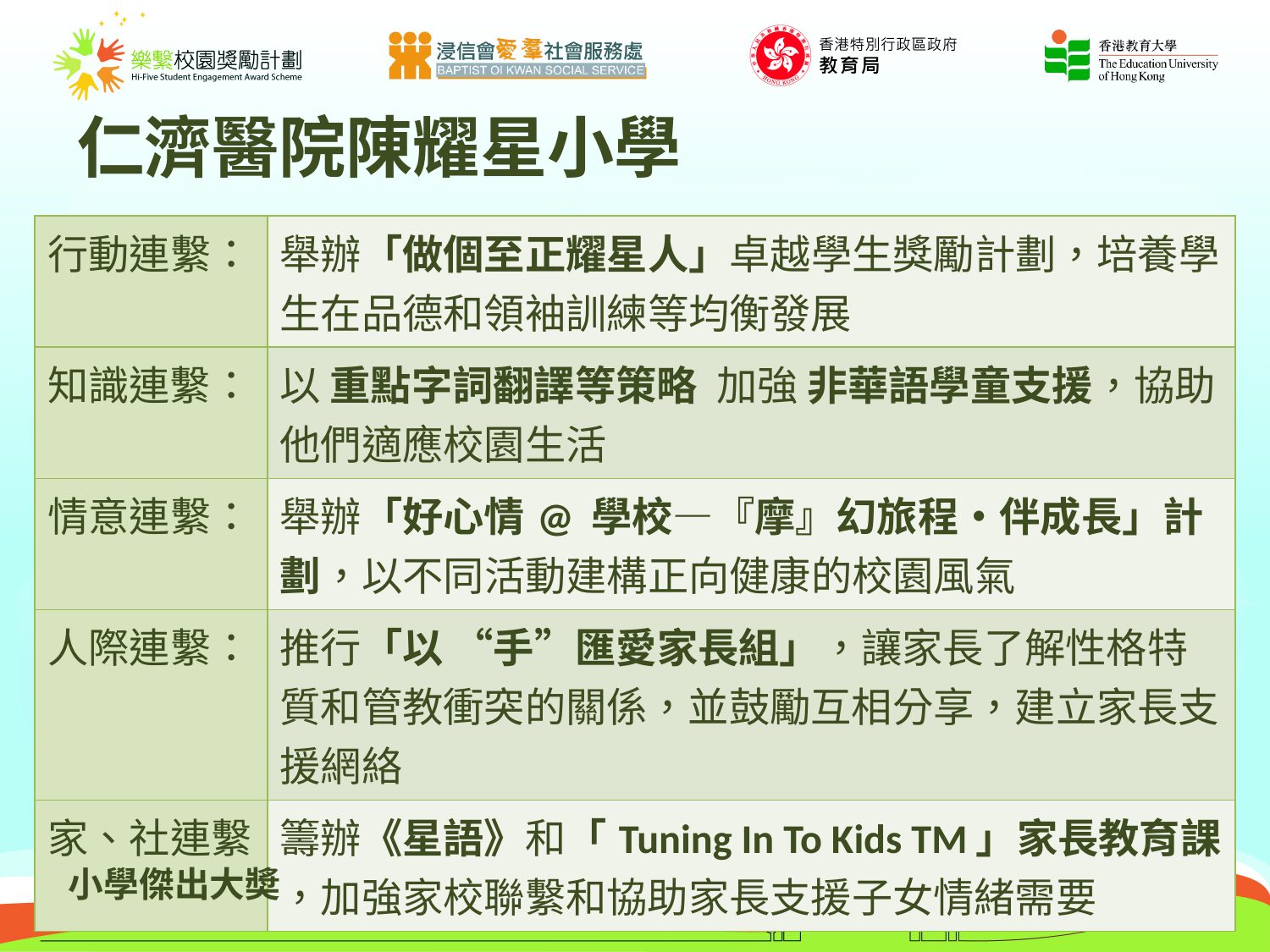

# 仁濟醫院陳耀星小學
| 行動連繫： | 舉辦「做個至正耀星人」卓越學生獎勵計劃，培養學生在品德和領袖訓練等均衡發展 |
| --- | --- |
| 知識連繫： | 以 重點字詞翻譯等策略 加強 非華語學童支援，協助他們適應校園生活 |
| 情意連繫： | 舉辦「好心情@ 學校—『摩』幻旅程‧伴成長」計劃，以不同活動建構正向健康的校園風氣 |
| 人際連繫： | 推行「以 “手”匯愛家長組」，讓家長了解性格特質和管教衝突的關係，並鼓勵互相分享，建立家長支援網絡 |
| 家、社連繫： | 籌辦《星語》和「Tuning In To Kids TM」家長教育課 ，加強家校聯繫和協助家長支援子女情緒需要 |

小學傑出大奬